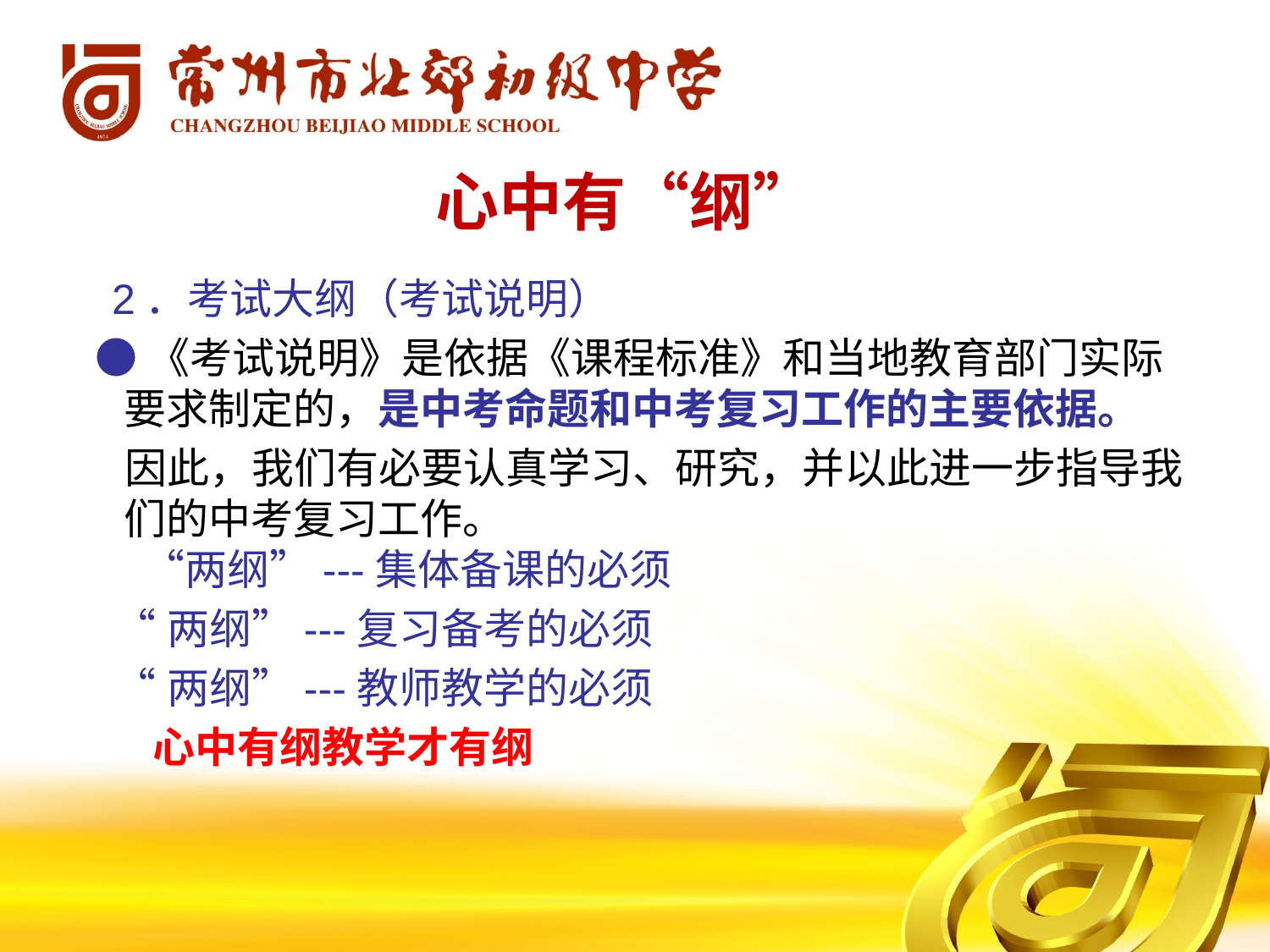

# 心中有“纲”
   2．考试大纲（考试说明）
  ●《考试说明》是依据《课程标准》和当地教育部门实际要求制定的，是中考命题和中考复习工作的主要依据。
    因此，我们有必要认真学习、研究，并以此进一步指导我们的中考复习工作。
  “两纲”---集体备课的必须
    “两纲”---复习备考的必须
    “两纲”---教师教学的必须
       心中有纲教学才有纲